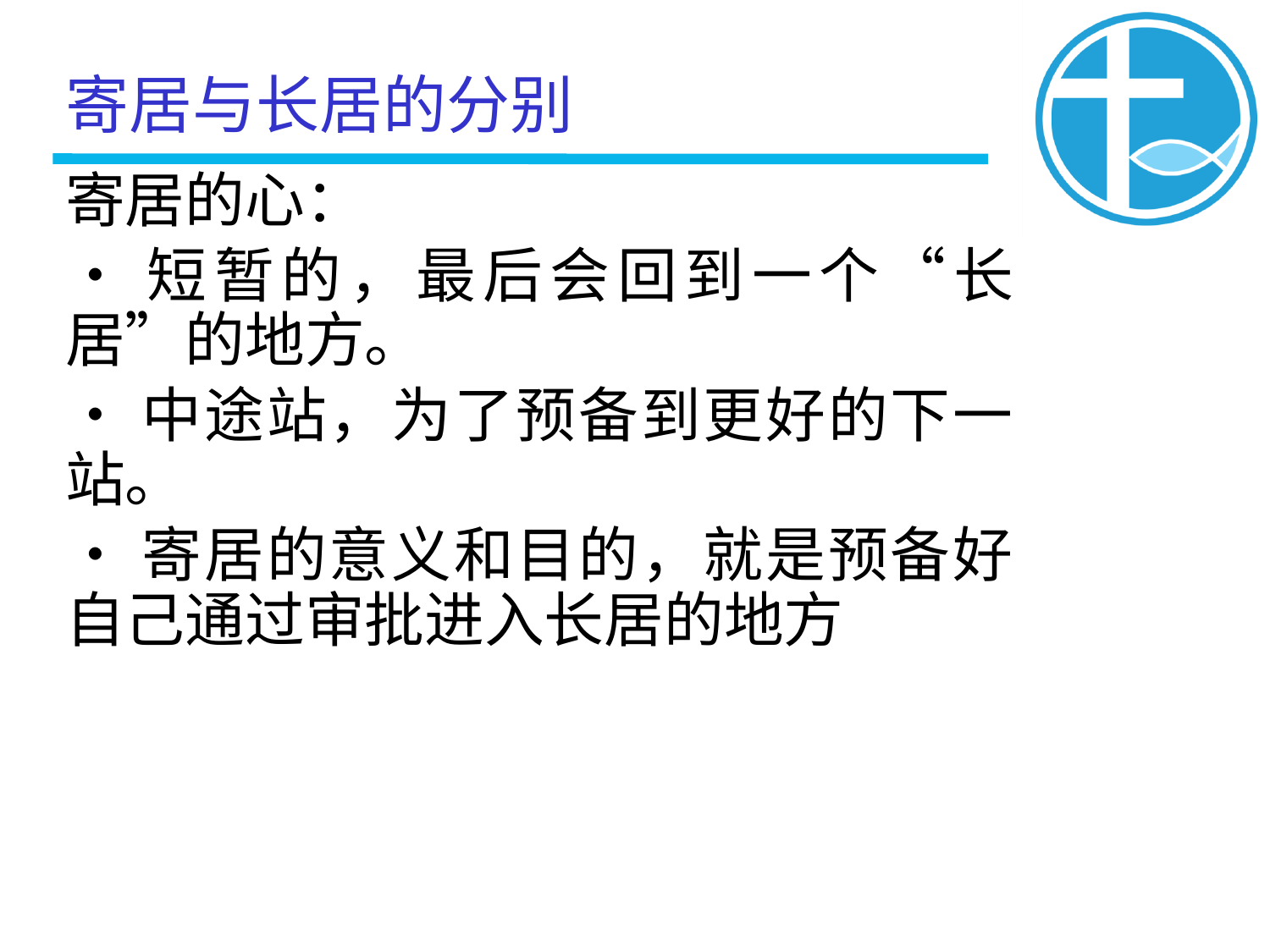

寄居与长居的分别
寄居的心：
•短暂的，最后会回到一个“长居”的地方。
•中途站，为了预备到更好的下一站。
•寄居的意义和目的，就是预备好自己通过审批进入长居的地方